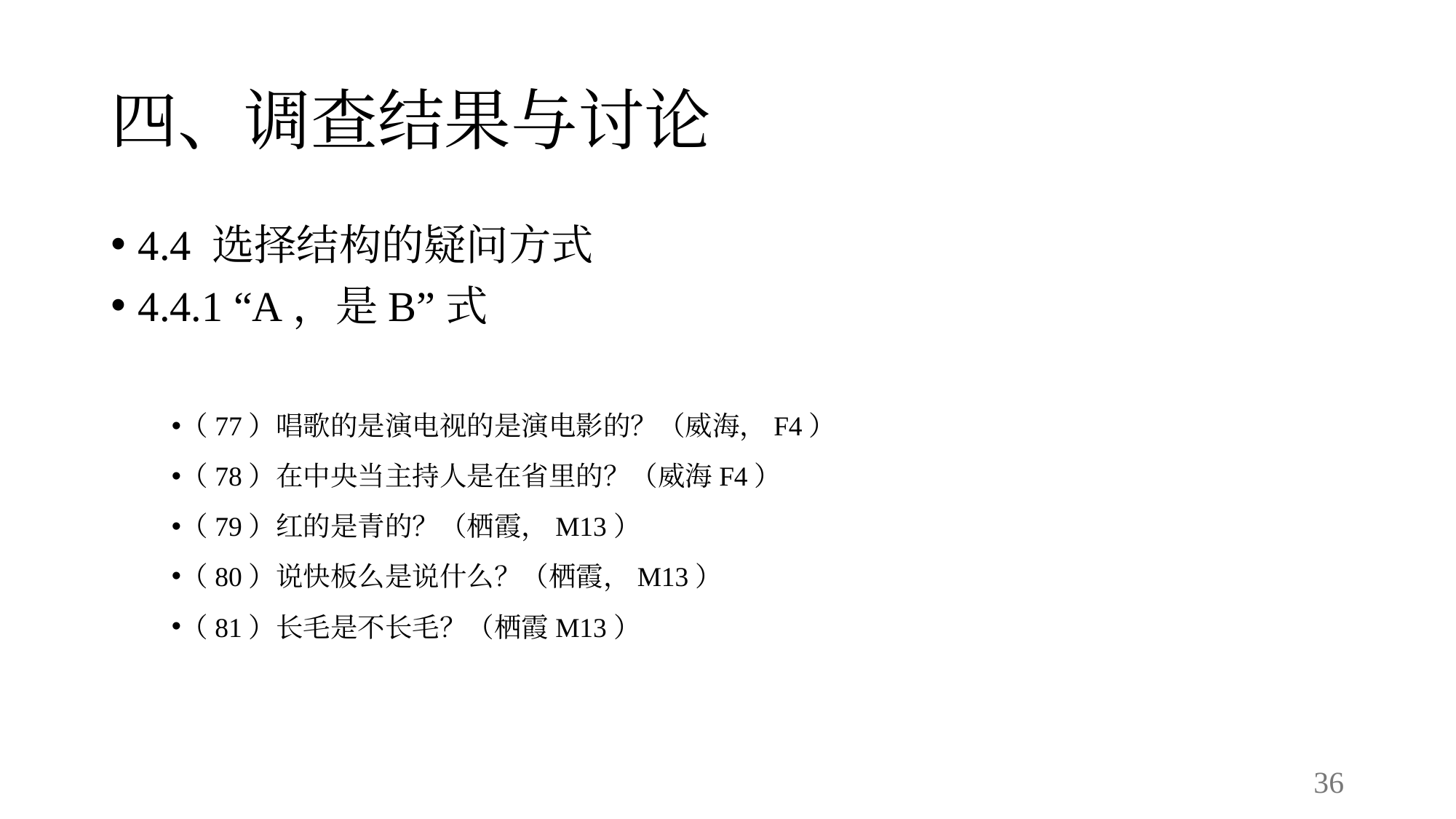

# 四、调查结果与讨论
4.4 选择结构的疑问方式
4.4.1 “A，是B”式

（77）唱歌的是演电视的是演电影的？（威海，F4）
（78）在中央当主持人是在省里的？（威海F4）
（79）红的是青的？（栖霞，M13）
（80）说快板么是说什么？（栖霞，M13）
（81）长毛是不长毛？（栖霞M13）

36